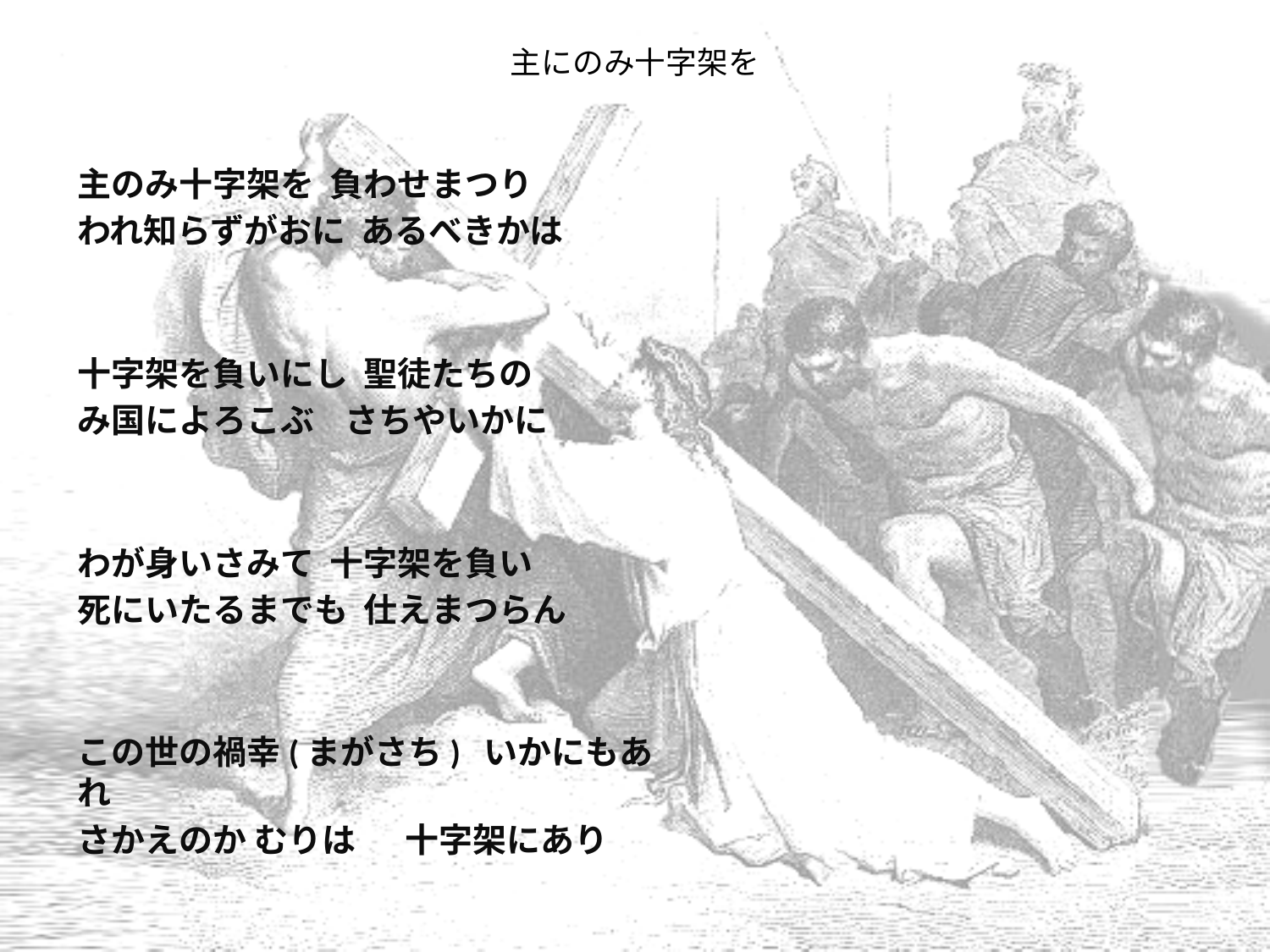

# 主にのみ十字架を
主のみ十字架を  負わせまつり
われ知らずがおに  あるべきかは

十字架を負いにし  聖徒たちの
み国によろこぶ    さちやいかに

わが身いさみて  十字架を負い
死にいたるまでも  仕えまつらん

この世の禍幸(まがさち)  いかにもあれ
さかえのか むりは  　十字架にあり